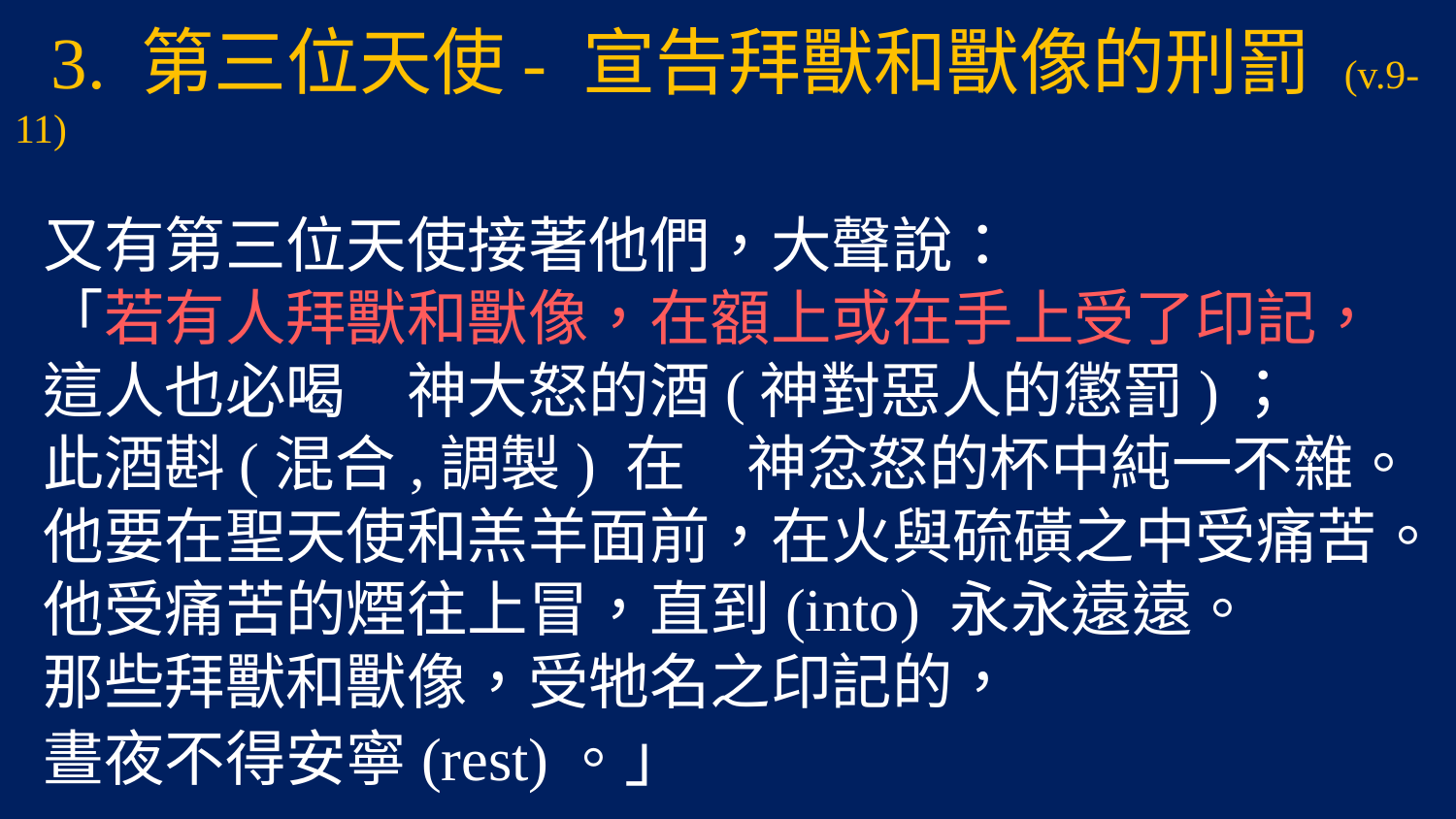

3. 第三位天使- 宣告拜獸和獸像的刑罰 (v.9-11)

又有第三位天使接著他們，大聲說：
「若有人拜獸和獸像，在額上或在手上受了印記，
這人也必喝　神大怒的酒(神對惡人的懲罰)；
此酒斟(混合,調製) 在　神忿怒的杯中純一不雜。
他要在聖天使和羔羊面前，在火與硫磺之中受痛苦。
他受痛苦的煙往上冒，直到(into) 永永遠遠。
那些拜獸和獸像，受牠名之印記的，
晝夜不得安寧(rest)。」